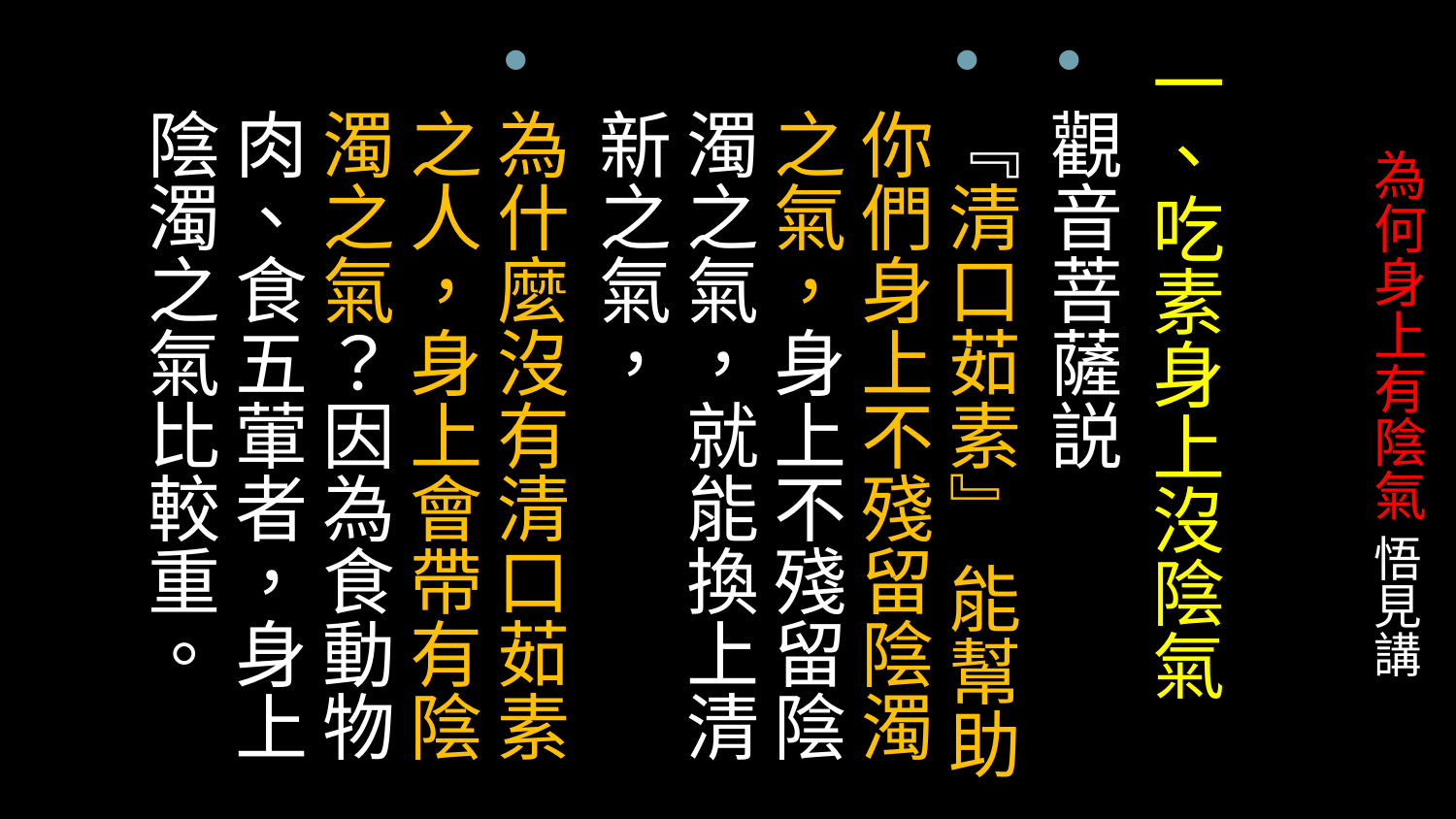

一、吃素身上沒陰氣
觀音菩薩説
『清口茹素』 能幫助你們身上不殘留陰濁之氣，身上不殘留陰濁之氣，就能換上清新之氣，
為什麼沒有清口茹素之人，身上會帶有陰濁之氣？因為食動物肉、食五葷者，身上陰濁之氣比較重。

# 為何身上有陰氣 悟見講